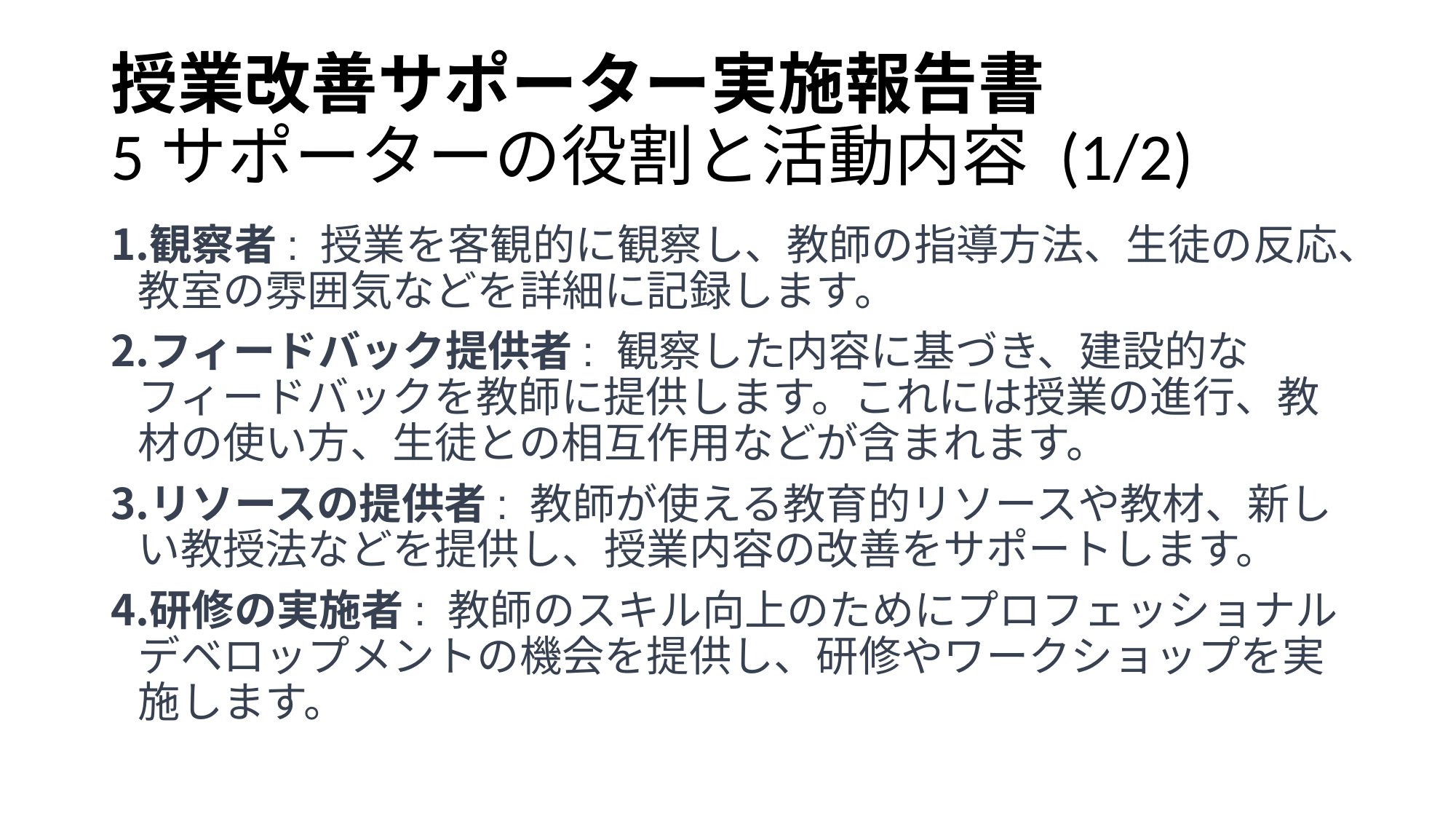

# 授業改善サポーター実施報告書 5サポーターの役割と活動内容 (1/2)
観察者: 授業を客観的に観察し、教師の指導方法、生徒の反応、教室の雰囲気などを詳細に記録します。
フィードバック提供者: 観察した内容に基づき、建設的なフィードバックを教師に提供します。これには授業の進行、教材の使い方、生徒との相互作用などが含まれます。
リソースの提供者: 教師が使える教育的リソースや教材、新しい教授法などを提供し、授業内容の改善をサポートします。
研修の実施者: 教師のスキル向上のためにプロフェッショナルデベロップメントの機会を提供し、研修やワークショップを実施します。